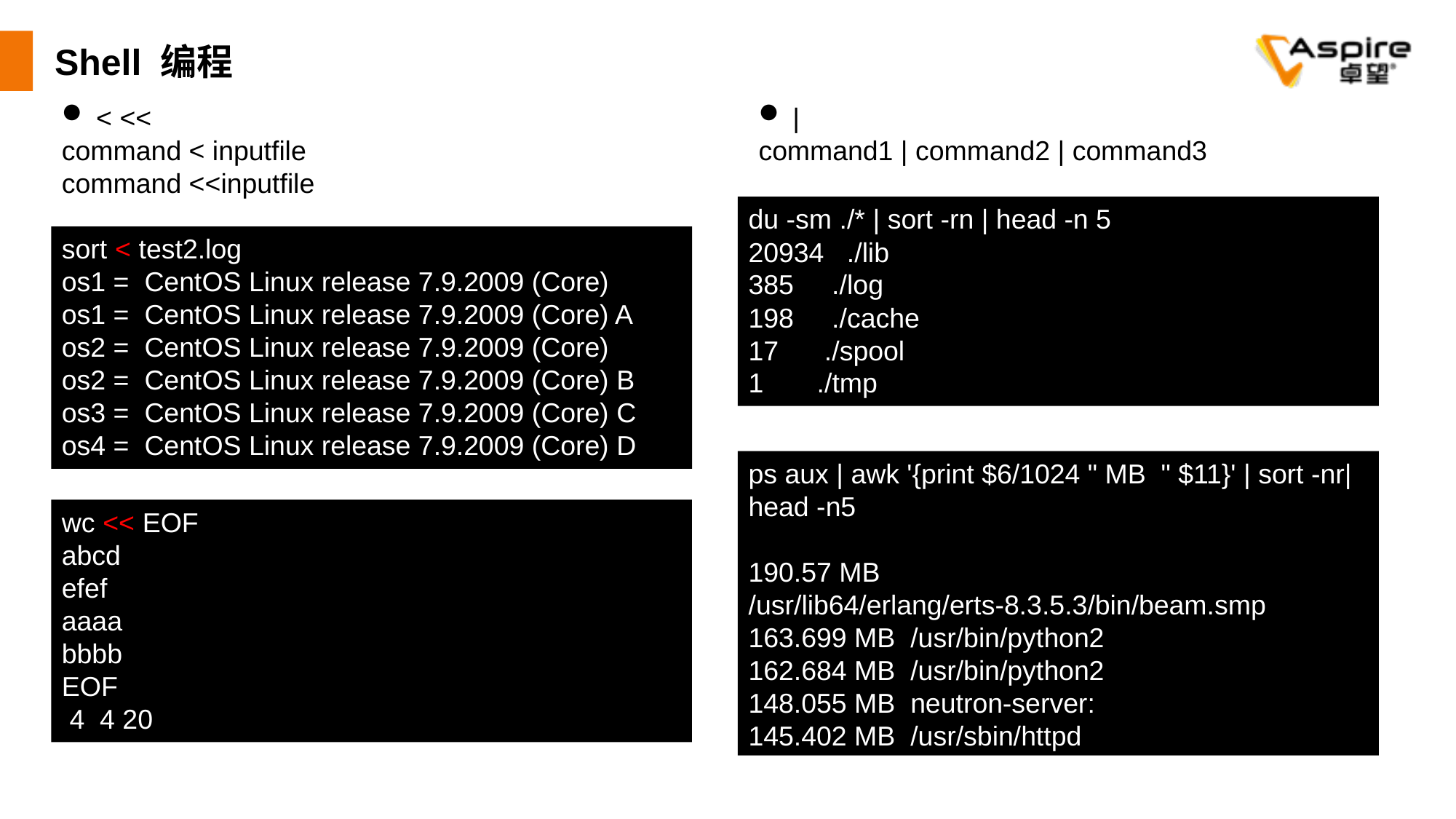

# Shell 编程
< <<
command < inputfile
command <<inputfile
|
command1 | command2 | command3
du -sm ./* | sort -rn | head -n 5
20934   ./lib
385     ./log
198     ./cache
17      ./spool
1       ./tmp
sort < test2.log
os1 =  CentOS Linux release 7.9.2009 (Core)
os1 =  CentOS Linux release 7.9.2009 (Core) A
os2 =  CentOS Linux release 7.9.2009 (Core)
os2 =  CentOS Linux release 7.9.2009 (Core) B
os3 =  CentOS Linux release 7.9.2009 (Core) C
os4 =  CentOS Linux release 7.9.2009 (Core) D
ps aux | awk '{print $6/1024 " MB  " $11}' | sort -nr|head -n5

190.57 MB  /usr/lib64/erlang/erts-8.3.5.3/bin/beam.smp
163.699 MB  /usr/bin/python2
162.684 MB  /usr/bin/python2
148.055 MB  neutron-server:
145.402 MB  /usr/sbin/httpd
wc << EOF
abcd
efef
aaaa
bbbb
EOF
 4  4 20